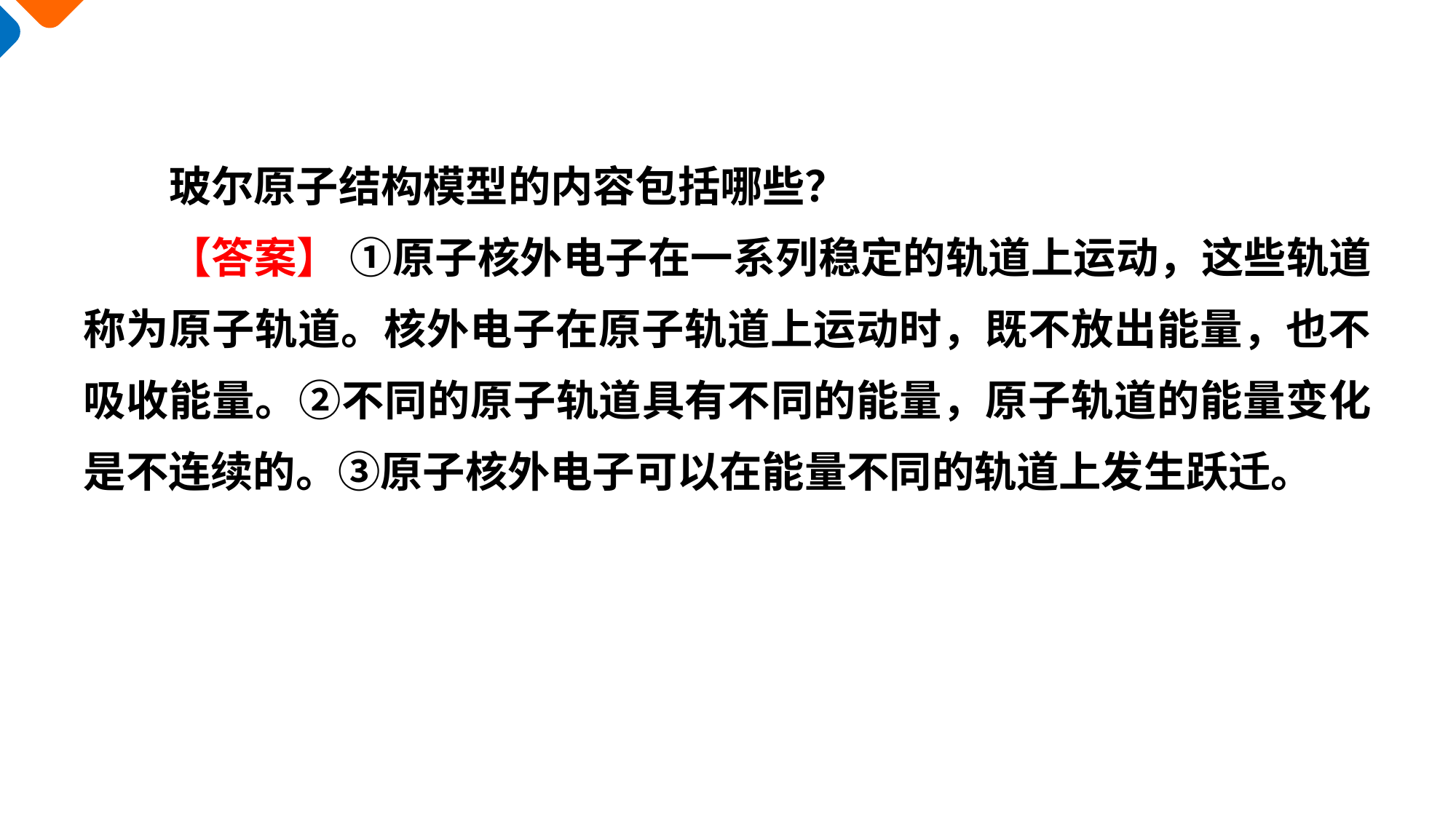

玻尔原子结构模型的内容包括哪些？
【答案】 ①原子核外电子在一系列稳定的轨道上运动，这些轨道称为原子轨道。核外电子在原子轨道上运动时，既不放出能量，也不吸收能量。②不同的原子轨道具有不同的能量，原子轨道的能量变化是不连续的。③原子核外电子可以在能量不同的轨道上发生跃迁。